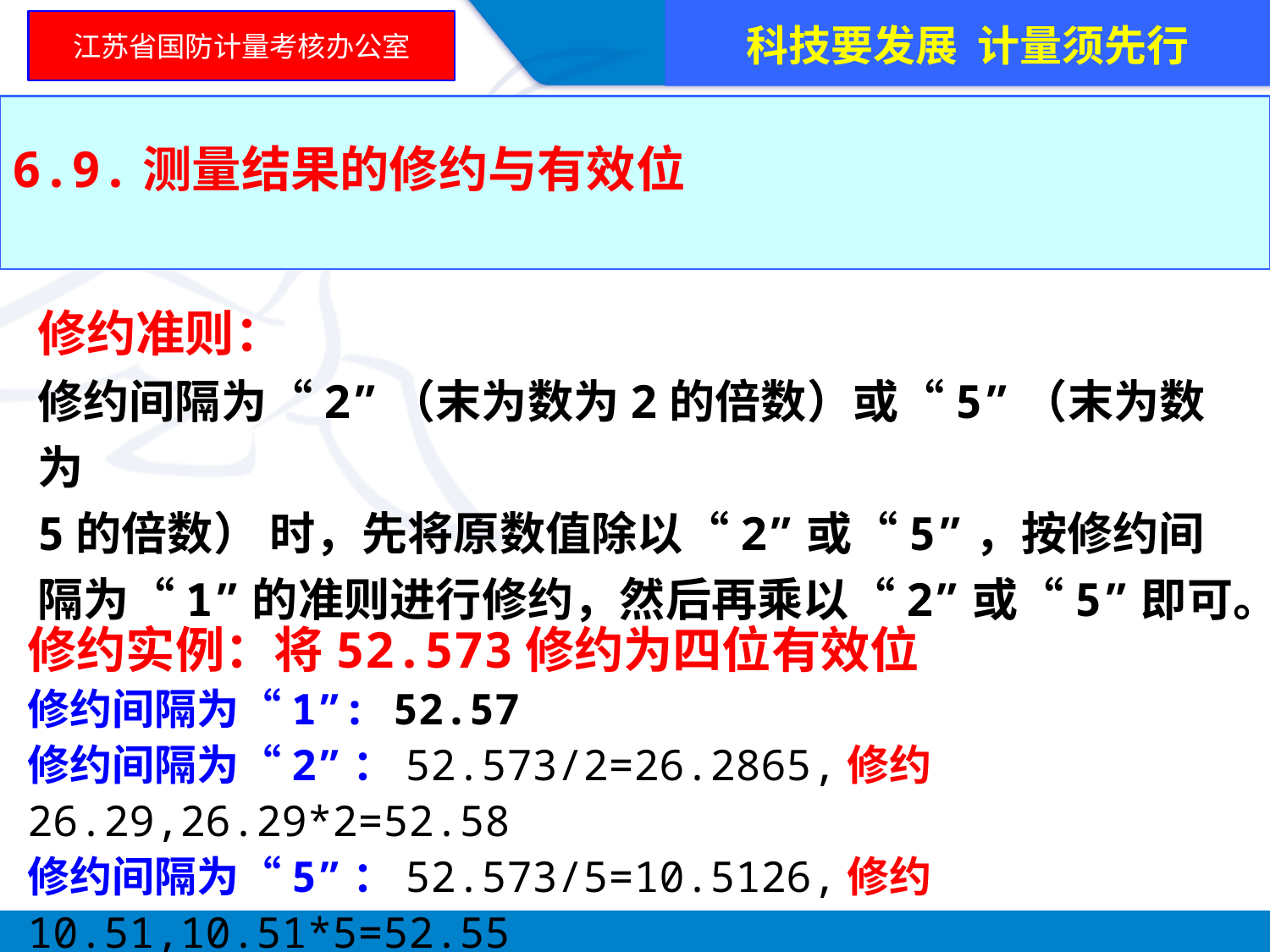

科技要发展  计量须先行
江苏省国防计量考核办公室
6.9.测量结果的修约与有效位

修约准则：
修约间隔为“2”（末为数为2的倍数）或“5”（末为数为
5的倍数） 时，先将原数值除以“2”或“5”，按修约间隔为“1”的准则进行修约，然后再乘以“2”或“5”即可。

修约实例：将52.573修约为四位有效位
修约间隔为“1”: 52.57
修约间隔为“2”：52.573/2=26.2865,修约26.29,26.29*2=52.58
修约间隔为“5”：52.573/5=10.5126,修约10.51,10.51*5=52.55